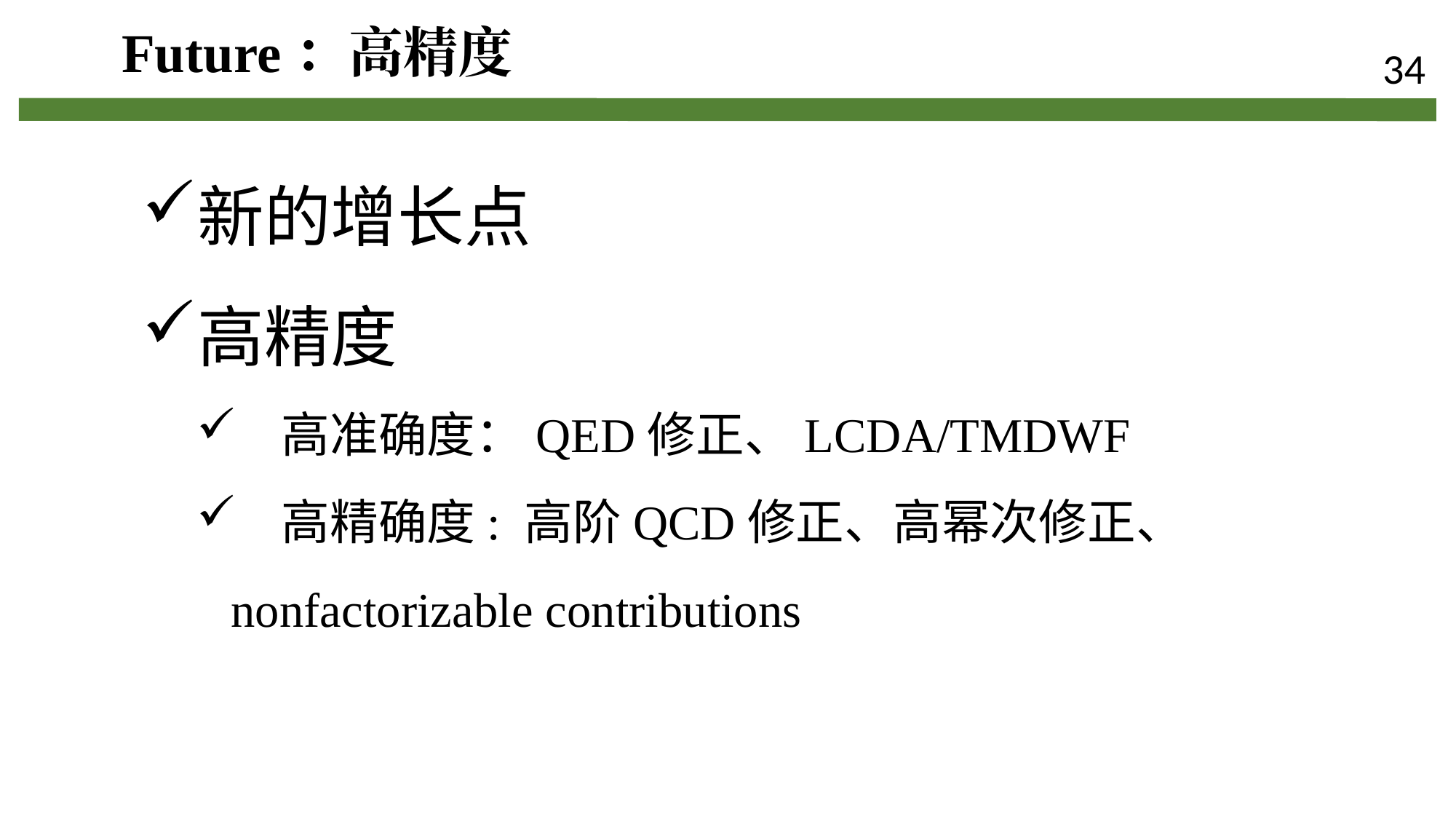

Future：高精度
34

新的增长点
高精度
   高准确度：QED修正、LCDA/TMDWF
   高精确度: 高阶QCD修正、高幂次修正、  nonfactorizable contributions